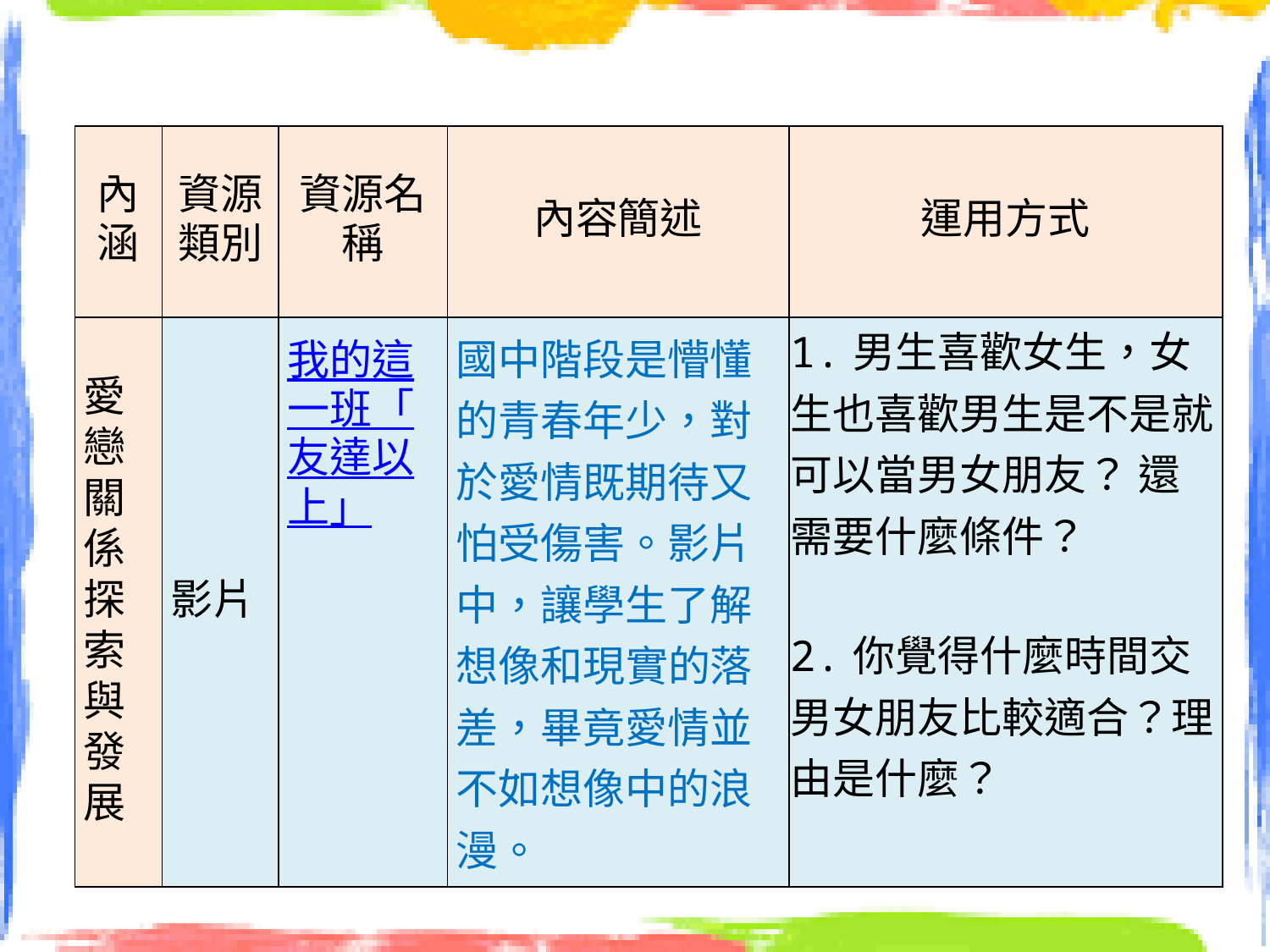

| 內涵 | 資源類別 | 資源名稱 | 內容簡述 | 運用方式 |
| --- | --- | --- | --- | --- |
| 愛戀關係探索與發展 | 影片 | 我的這一班「友達以上」 | 國中階段是懵懂的青春年少，對於愛情既期待又怕受傷害。影片中，讓學生了解想像和現實的落差，畢竟愛情並不如想像中的浪漫。 | 1.男生喜歡女生，女生也喜歡男生是不是就可以當男女朋友？ 還需要什麼條件？ 2.你覺得什麼時間交男女朋友比較適合？理由是什麼？ |